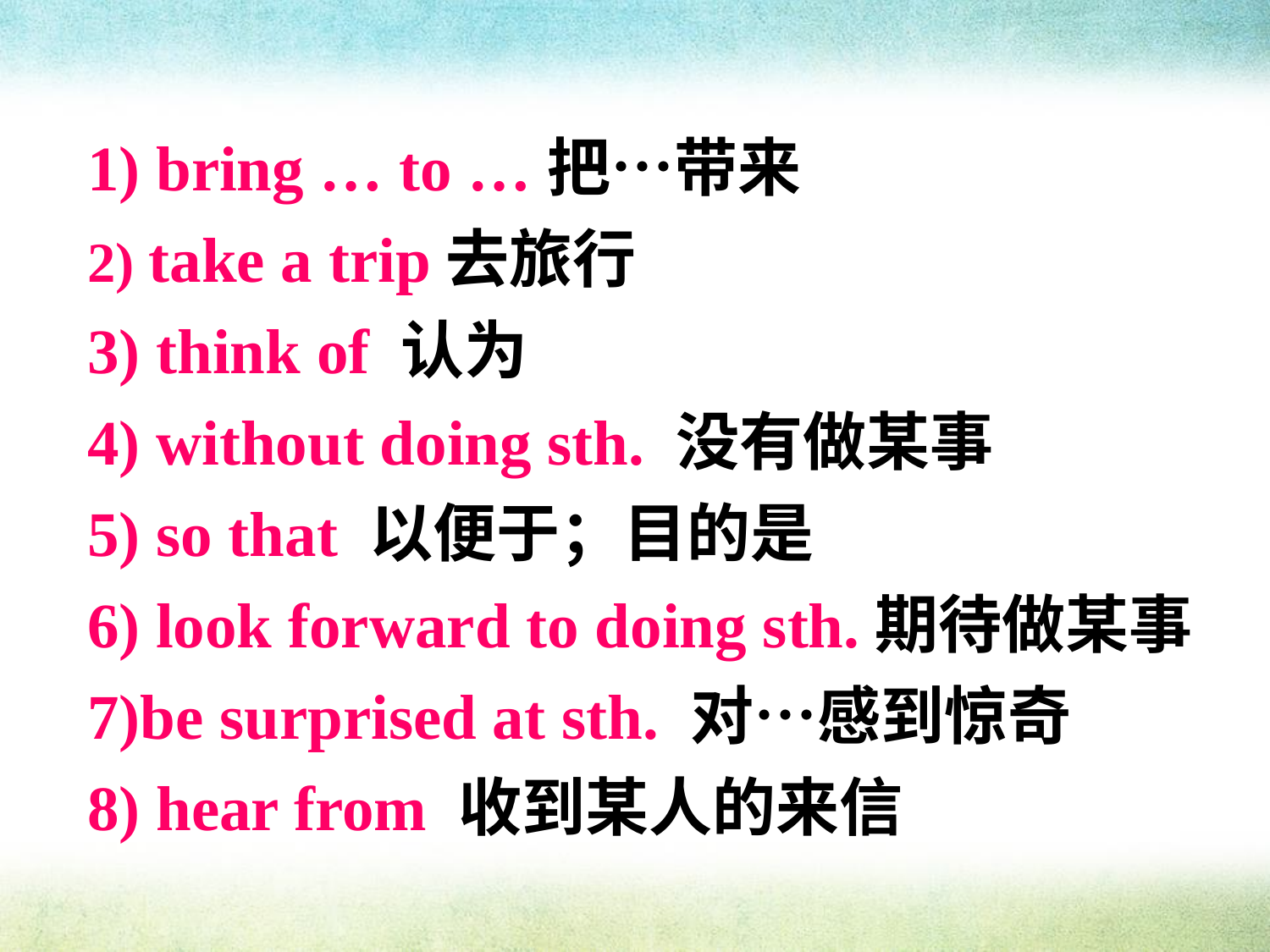

1) bring … to …把…带来
2) take a trip去旅行
3) think of 认为
4) without doing sth. 没有做某事
5) so that 以便于；目的是
6) look forward to doing sth.期待做某事
7)be surprised at sth. 对…感到惊奇
8) hear from 收到某人的来信